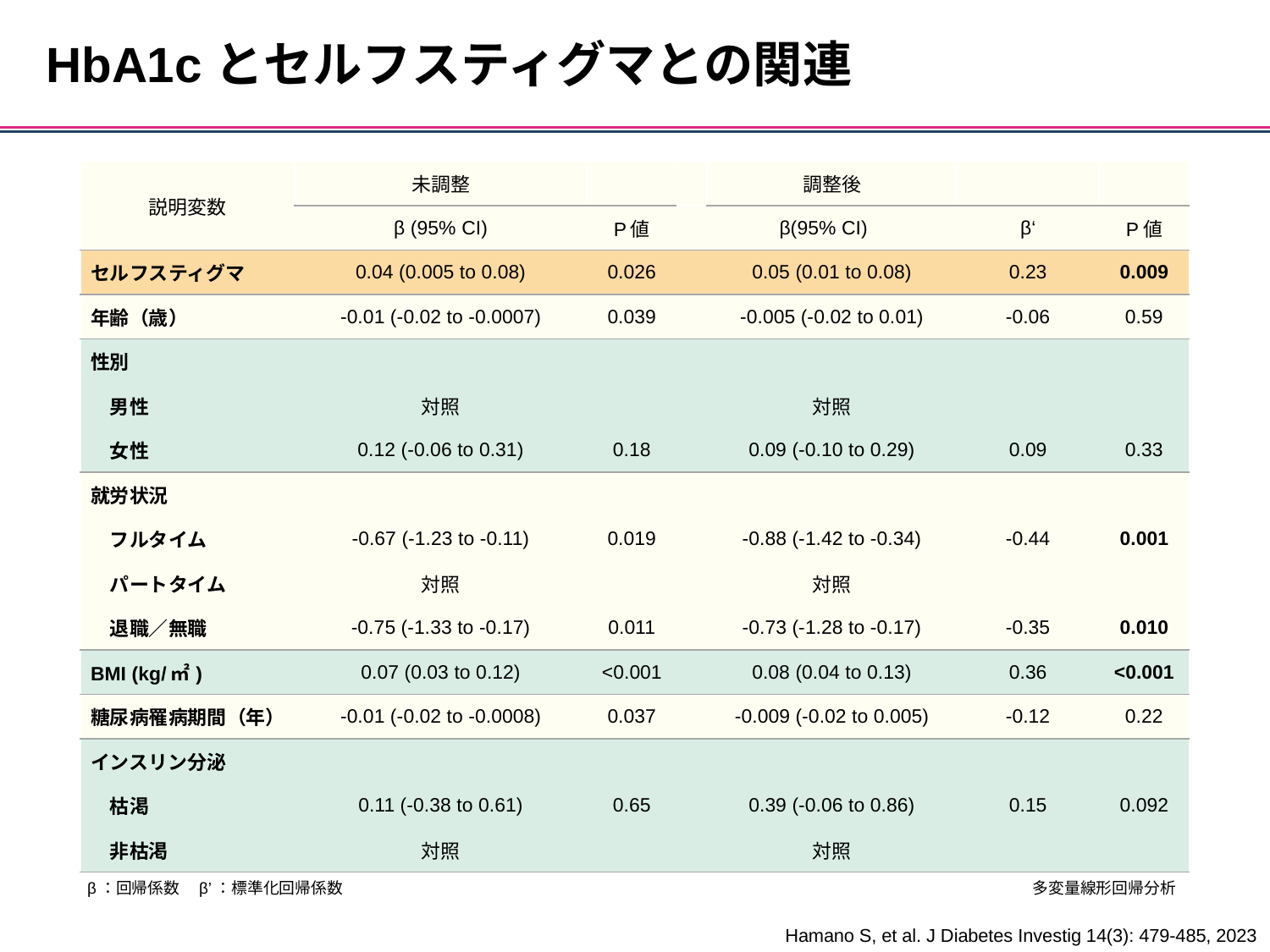

HbA1cとセルフスティグマとの関連
| 説明変数 | 未調整 |  |  | 調整後 |  |  |
| --- | --- | --- | --- | --- | --- | --- |
|  | β (95% CI) | P値 |  | β(95% CI) | β‘ | P値 |
| セルフスティグマ | 0.04 (0.005 to 0.08) | 0.026 |  | 0.05 (0.01 to 0.08) | 0.23 | 0.009 |
| 年齢（歳） | -0.01 (-0.02 to -0.0007) | 0.039 |  | -0.005 (-0.02 to 0.01) | -0.06 | 0.59 |
| 性別 |  |  |  |  |  |  |
| 男性 | 対照 |  |  | 対照 |  |  |
| 女性 | 0.12 (-0.06 to 0.31) | 0.18 |  | 0.09 (-0.10 to 0.29) | 0.09 | 0.33 |
| 就労状況 |  |  |  |  |  |  |
| フルタイム | -0.67 (-1.23 to -0.11) | 0.019 |  | -0.88 (-1.42 to -0.34) | -0.44 | 0.001 |
| パートタイム | 対照 |  |  | 対照 |  |  |
| 退職／無職 | -0.75 (-1.33 to -0.17) | 0.011 |  | -0.73 (-1.28 to -0.17) | -0.35 | 0.010 |
| BMI (kg/㎡) | 0.07 (0.03 to 0.12) | <0.001 |  | 0.08 (0.04 to 0.13) | 0.36 | <0.001 |
| 糖尿病罹病期間（年） | -0.01 (-0.02 to -0.0008) | 0.037 |  | -0.009 (-0.02 to 0.005) | -0.12 | 0.22 |
| インスリン分泌 |  |  |  |  |  |  |
| 枯渇 | 0.11 (-0.38 to 0.61) | 0.65 |  | 0.39 (-0.06 to 0.86) | 0.15 | 0.092 |
| 非枯渇 | 対照 |  |  | 対照 |  |  |
β：回帰係数　β’：標準化回帰係数
多変量線形回帰分析
Hamano S, et al. J Diabetes Investig 14(3): 479-485, 2023